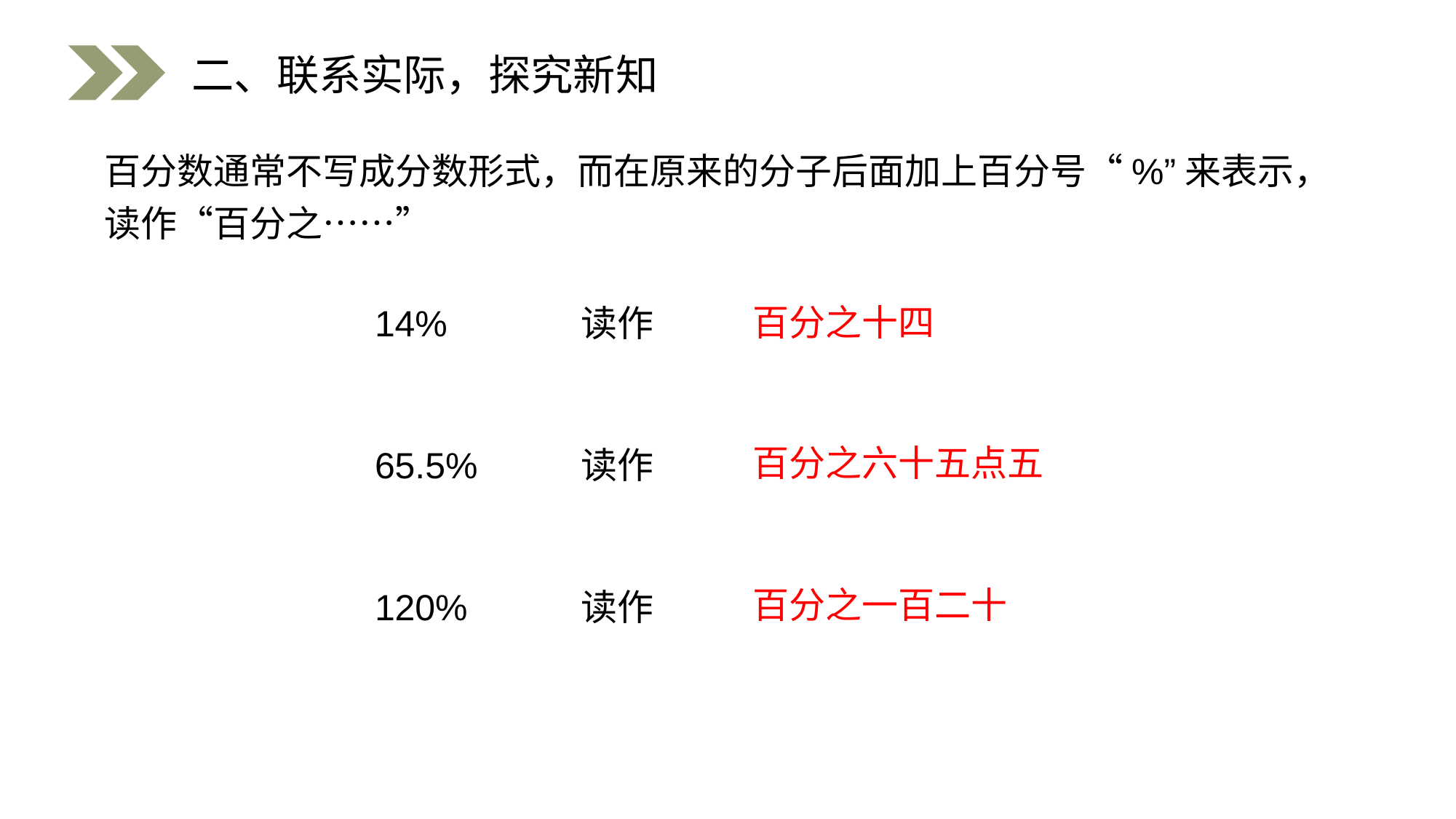

二、联系实际，探究新知
百分数通常不写成分数形式，而在原来的分子后面加上百分号“%”来表示，读作“百分之……”
百分之十四
14%
读作
百分之六十五点五
65.5%
读作
百分之一百二十
120%
读作